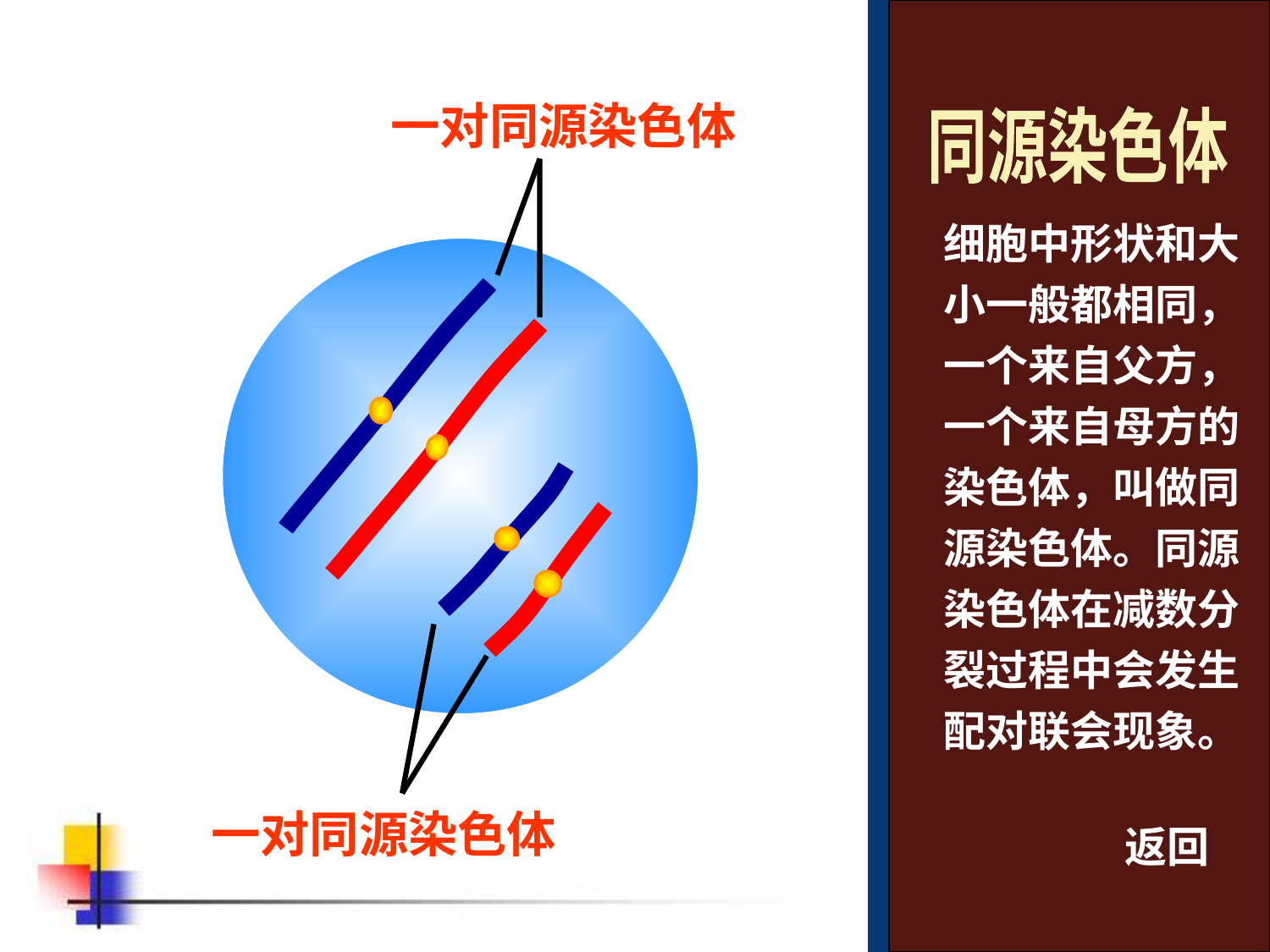

一对同源染色体
同源染色体

细胞中形状和大小一般都相同，一个来自父方，一个来自母方的染色体，叫做同源染色体。同源染色体在减数分裂过程中会发生配对联会现象。

一对同源染色体
返回